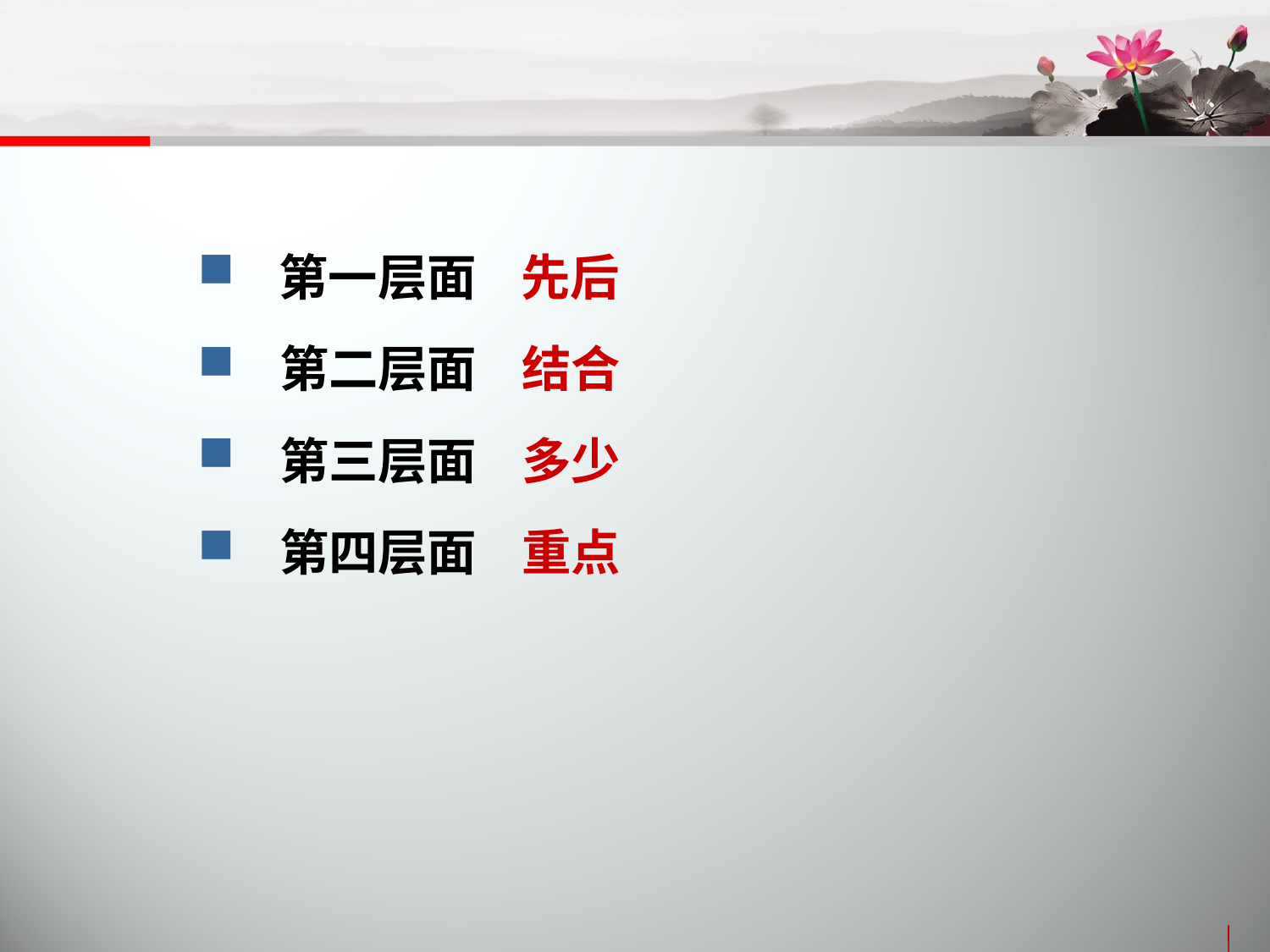

第一层面    先后
  第二层面    结合
  第三层面    多少
  第四层面    重点